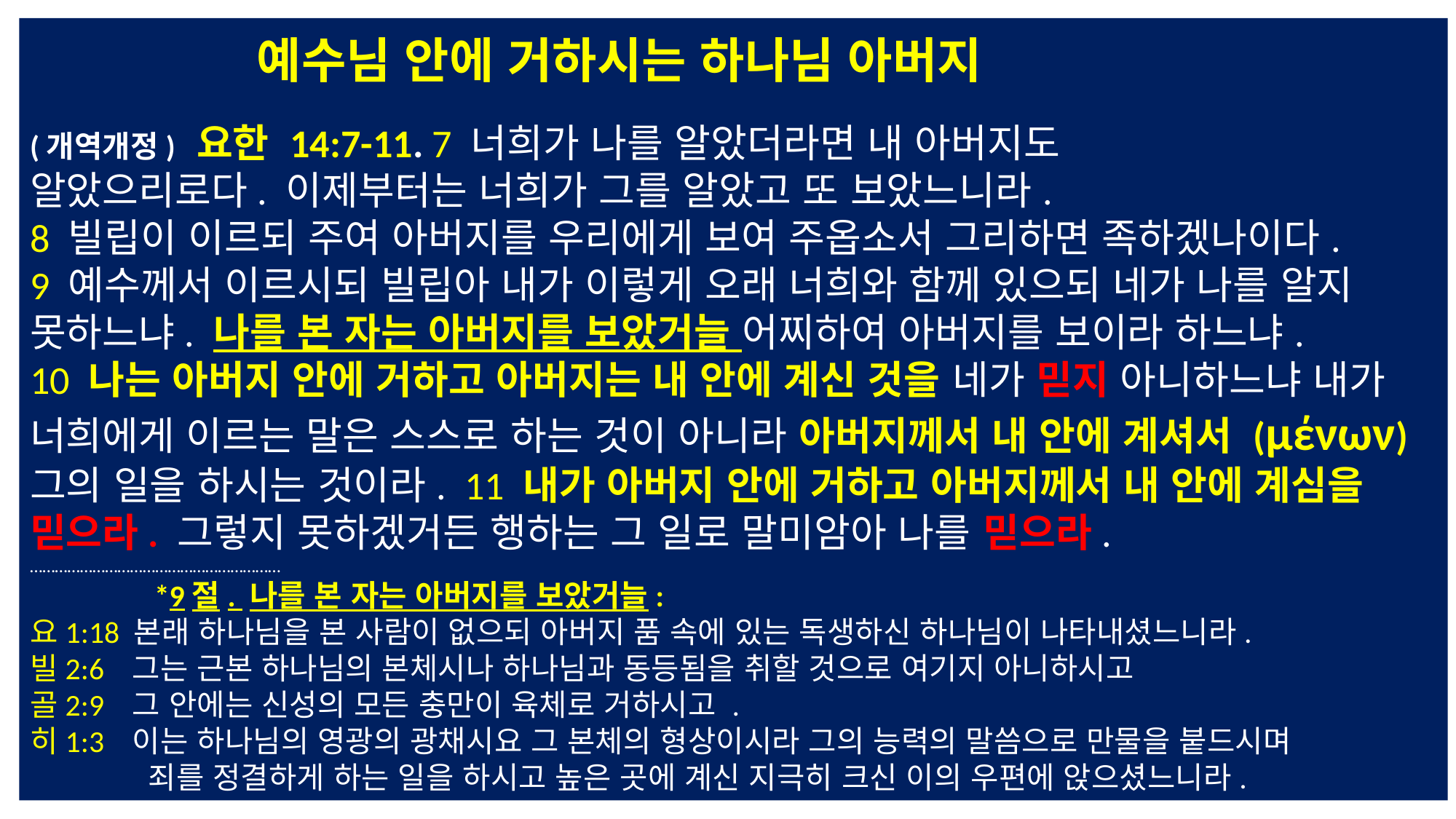

예수님 안에 거하시는 하나님 아버지

(개역개정)  요한 14:7-11. 7 너희가 나를 알았더라면 내 아버지도
알았으리로다. 이제부터는 너희가 그를 알았고 또 보았느니라.
8 빌립이 이르되 주여 아버지를 우리에게 보여 주옵소서 그리하면 족하겠나이다.
9 예수께서 이르시되 빌립아 내가 이렇게 오래 너희와 함께 있으되 네가 나를 알지 못하느냐. 나를 본 자는 아버지를 보았거늘 어찌하여 아버지를 보이라 하느냐.
10 나는 아버지 안에 거하고 아버지는 내 안에 계신 것을 네가 믿지 아니하느냐 내가 너희에게 이르는 말은 스스로 하는 것이 아니라 아버지께서 내 안에 계셔서 (μένων) 그의 일을 하시는 것이라.  11 내가 아버지 안에 거하고 아버지께서 내 안에 계심을 믿으라. 그렇지 못하겠거든 행하는 그 일로 말미암아 나를 믿으라.
……………………………………………………
                  *9절. 나를 본 자는 아버지를 보았거늘:
요1:18 본래 하나님을 본 사람이 없으되 아버지 품 속에 있는 독생하신 하나님이 나타내셨느니라.
빌2:6   그는 근본 하나님의 본체시나 하나님과 동등됨을 취할 것으로 여기지 아니하시고
골2:9   그 안에는 신성의 모든 충만이 육체로 거하시고 .
히1:3   이는 하나님의 영광의 광채시요 그 본체의 형상이시라 그의 능력의 말씀으로 만물을 붙드시며
             죄를 정결하게 하는 일을 하시고 높은 곳에 계신 지극히 크신 이의 우편에 앉으셨느니라.